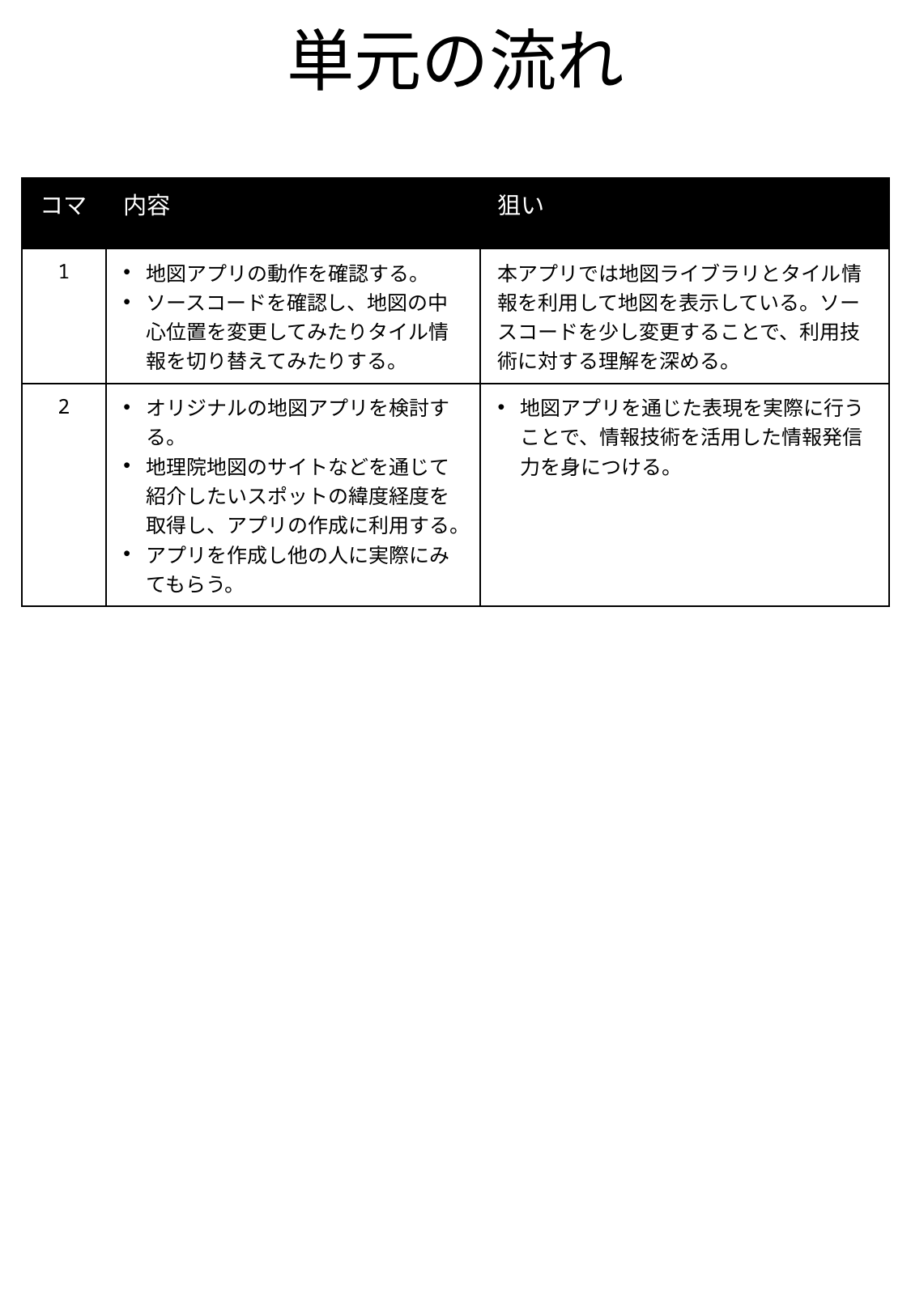

# 単元の流れ
| コマ | 内容 | 狙い |
| --- | --- | --- |
| 1 | 地図アプリの動作を確認する。 ソースコードを確認し、地図の中心位置を変更してみたりタイル情報を切り替えてみたりする。 | 本アプリでは地図ライブラリとタイル情報を利用して地図を表示している。ソースコードを少し変更することで、利用技術に対する理解を深める。 |
| 2 | オリジナルの地図アプリを検討する。 地理院地図のサイトなどを通じて紹介したいスポットの緯度経度を取得し、アプリの作成に利用する。 アプリを作成し他の人に実際にみてもらう。 | 地図アプリを通じた表現を実際に行うことで、情報技術を活用した情報発信力を身につける。 |